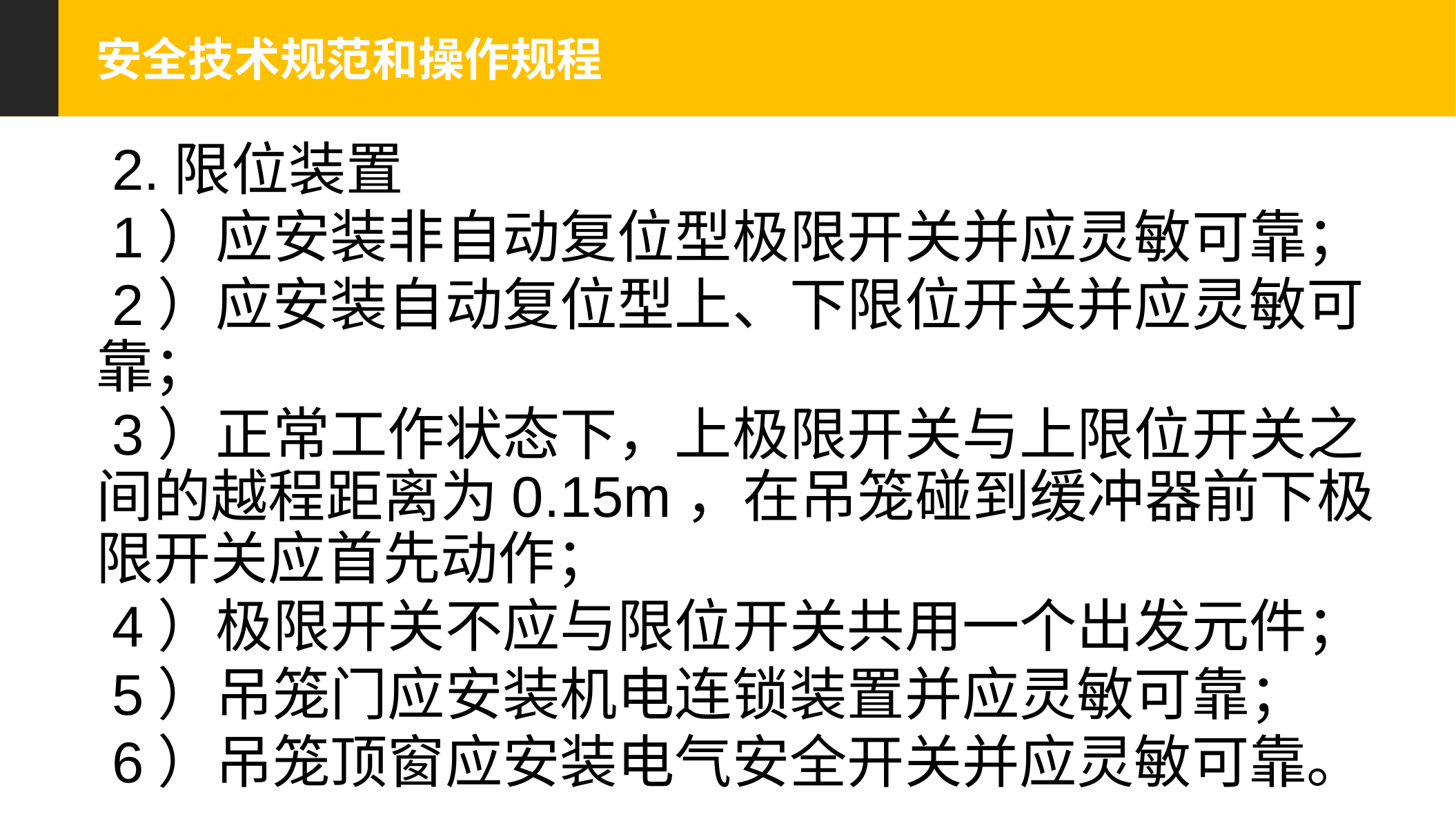

安全技术规范和操作规程
 2.限位装置
 1）应安装非自动复位型极限开关并应灵敏可靠；
 2）应安装自动复位型上、下限位开关并应灵敏可靠；
 3）正常工作状态下，上极限开关与上限位开关之间的越程距离为0.15m，在吊笼碰到缓冲器前下极限开关应首先动作；
 4）极限开关不应与限位开关共用一个出发元件；
 5）吊笼门应安装机电连锁装置并应灵敏可靠；
 6）吊笼顶窗应安装电气安全开关并应灵敏可靠。